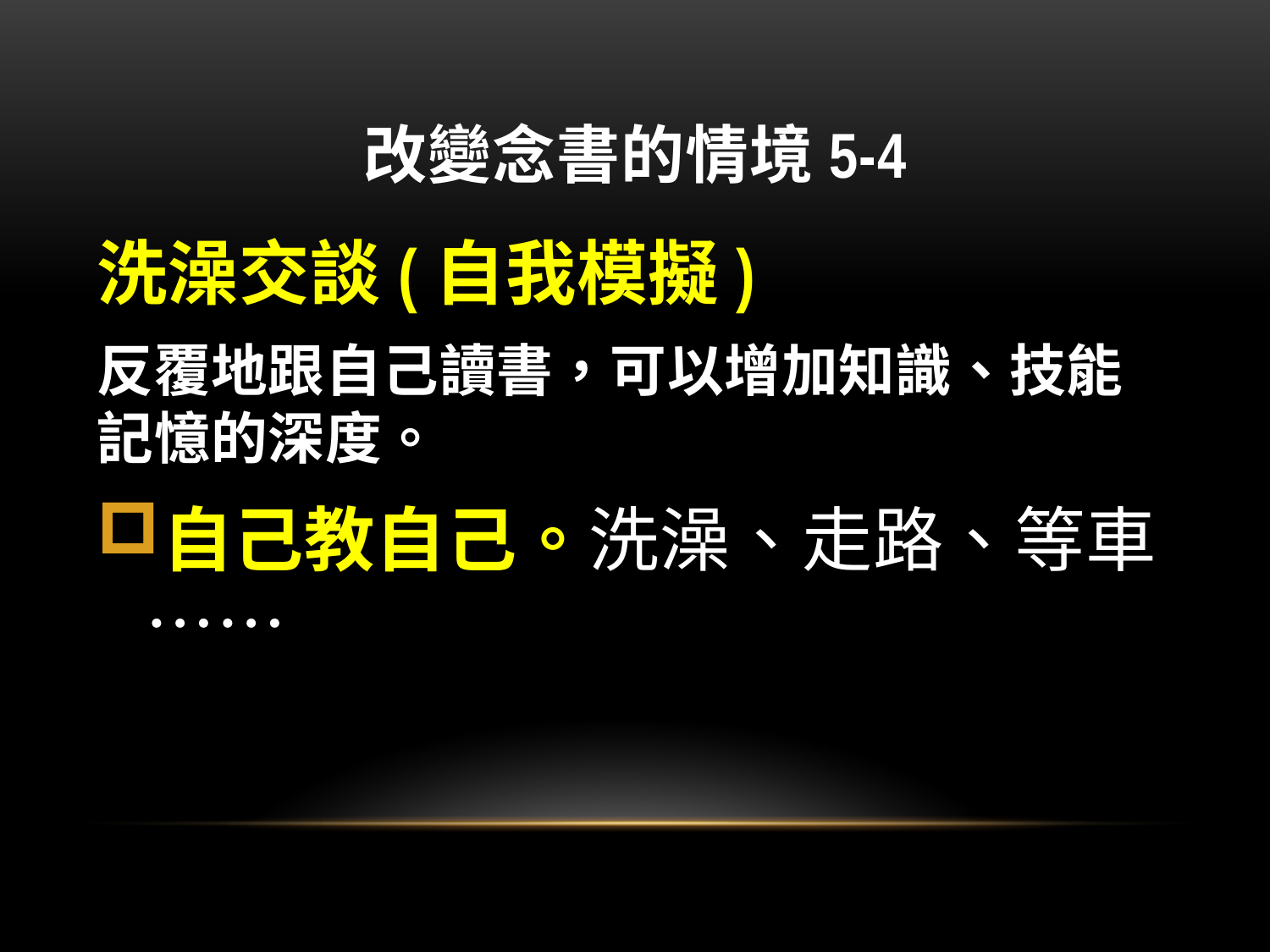

# 改變念書的情境5-4
洗澡交談(自我模擬)
反覆地跟自己讀書，可以增加知識、技能記憶的深度。
自己教自己。洗澡、走路、等車……